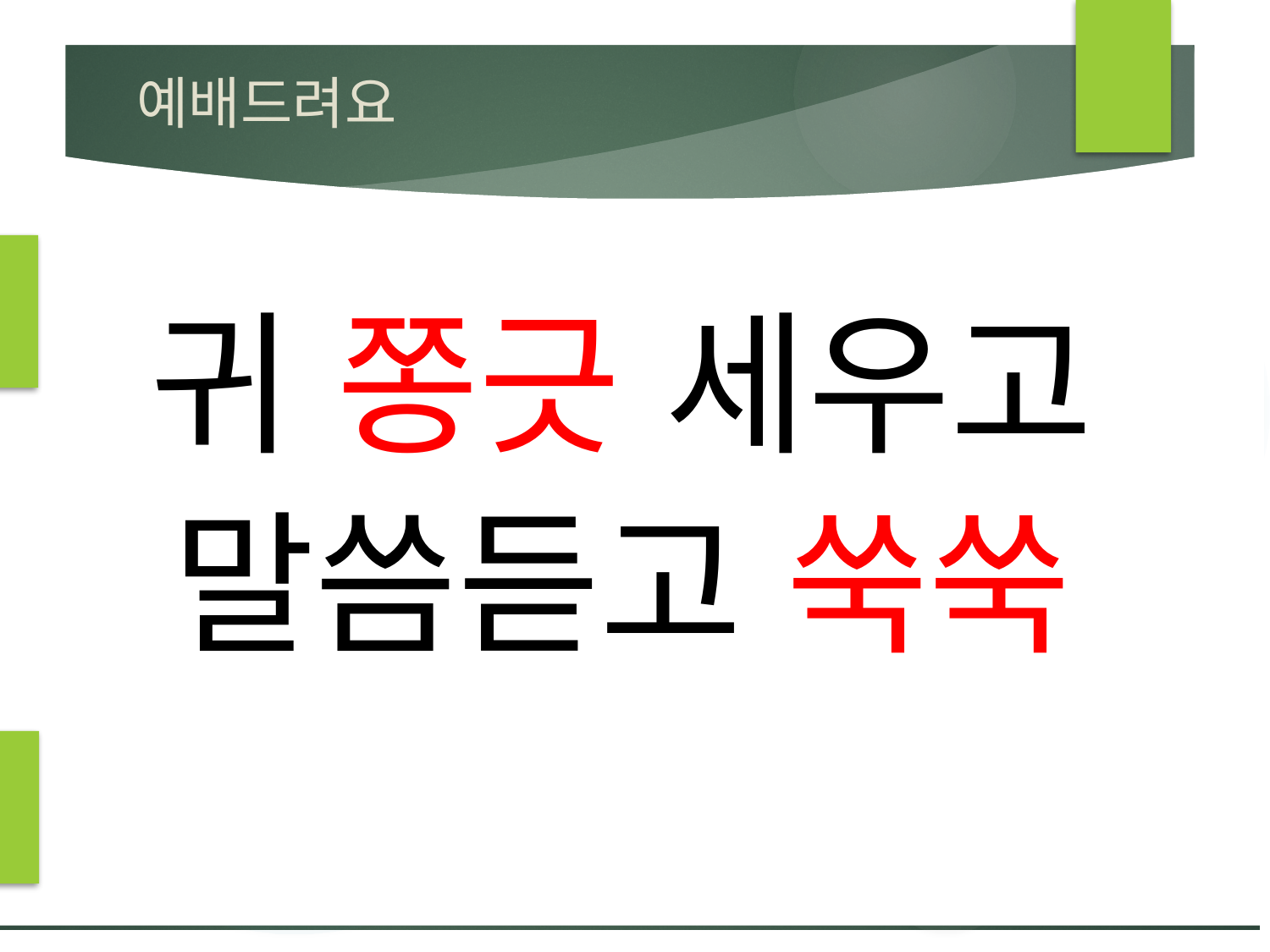

# 예배드려요
귀 쫑긋 세우고
말씀듣고 쑥쑥